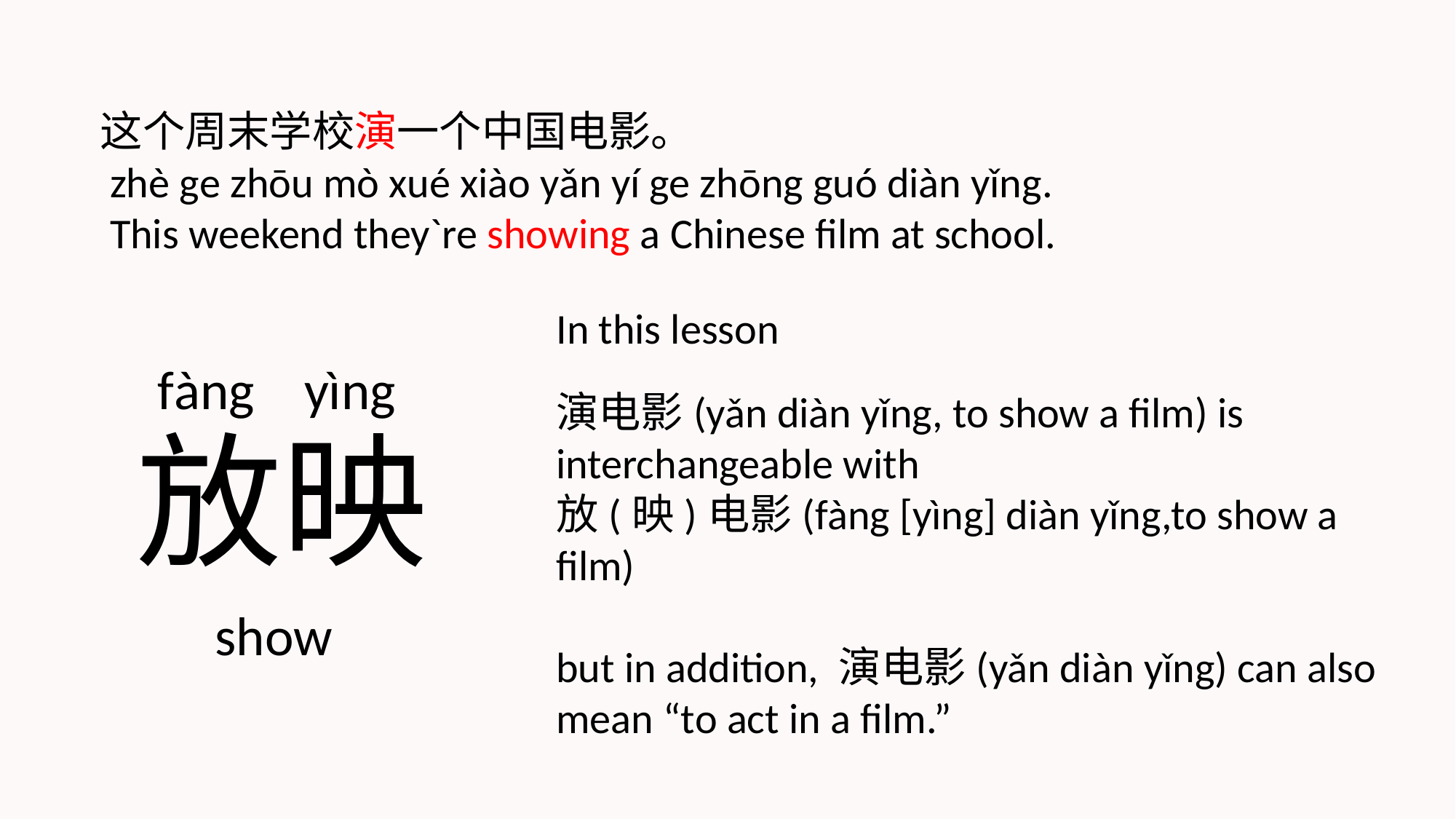

这个周末学校演一个中国电影。
 zhè ge zhōu mò xué xiào yǎn yí ge zhōng guó diàn yǐng.
 This weekend they`re showing a Chinese film at school.
In this lesson

演电影(yǎn diàn yǐng, to show a film) is interchangeable with
放(映)电影(fàng [yìng] diàn yǐng,to show a film)

but in addition, 演电影(yǎn diàn yǐng) can also mean “to act in a film.”

   fàng    yìng
放映
      show